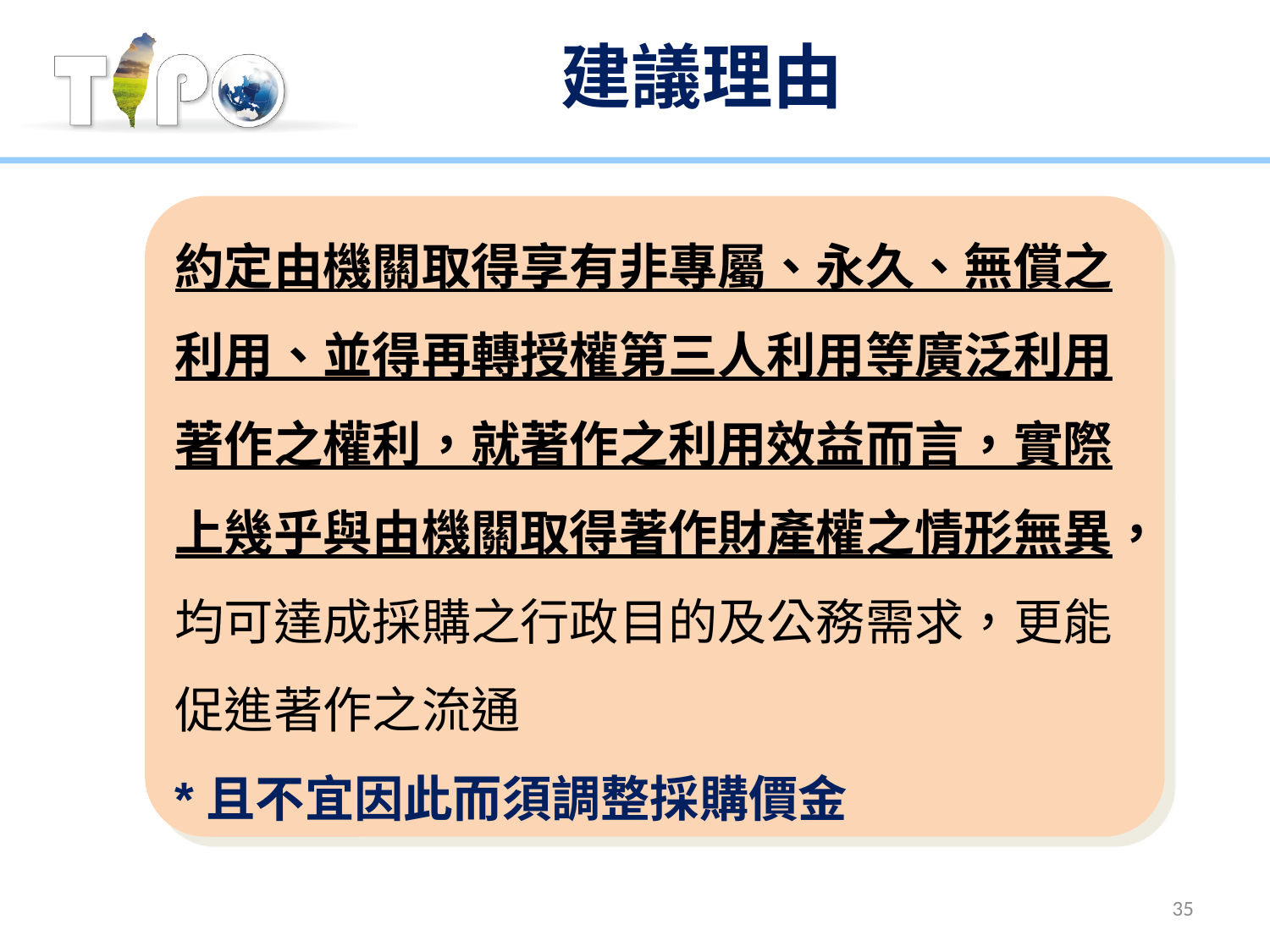

建議理由
約定由機關取得享有非專屬、永久、無償之利用、並得再轉授權第三人利用等廣泛利用著作之權利，就著作之利用效益而言，實際上幾乎與由機關取得著作財產權之情形無異，均可達成採購之行政目的及公務需求，更能促進著作之流通
*且不宜因此而須調整採購價金
35